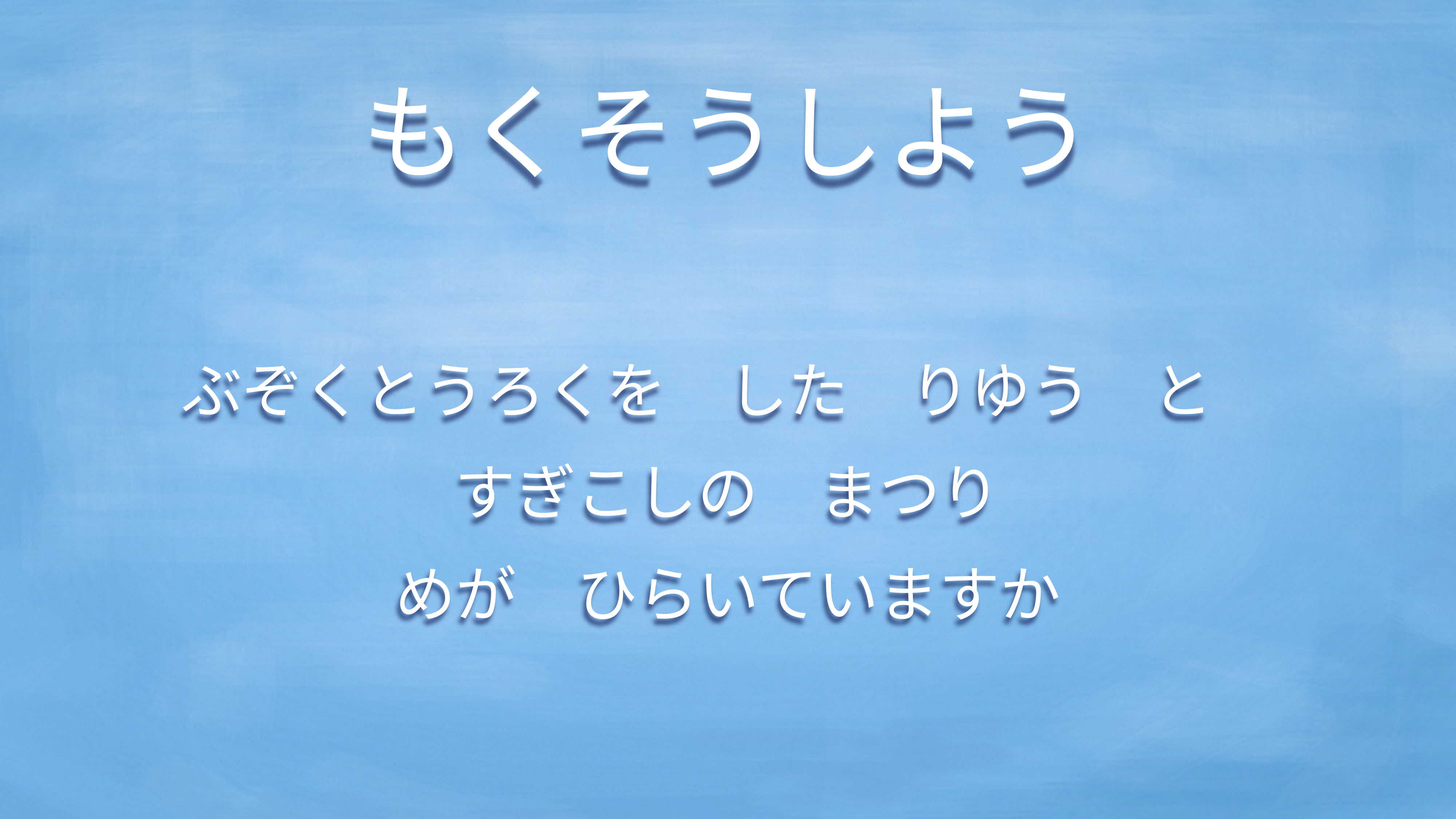

もくそうしよう
ぶぞくとうろくを　した　りゆう　と
すぎこしの　まつり
めが　ひらいていますか